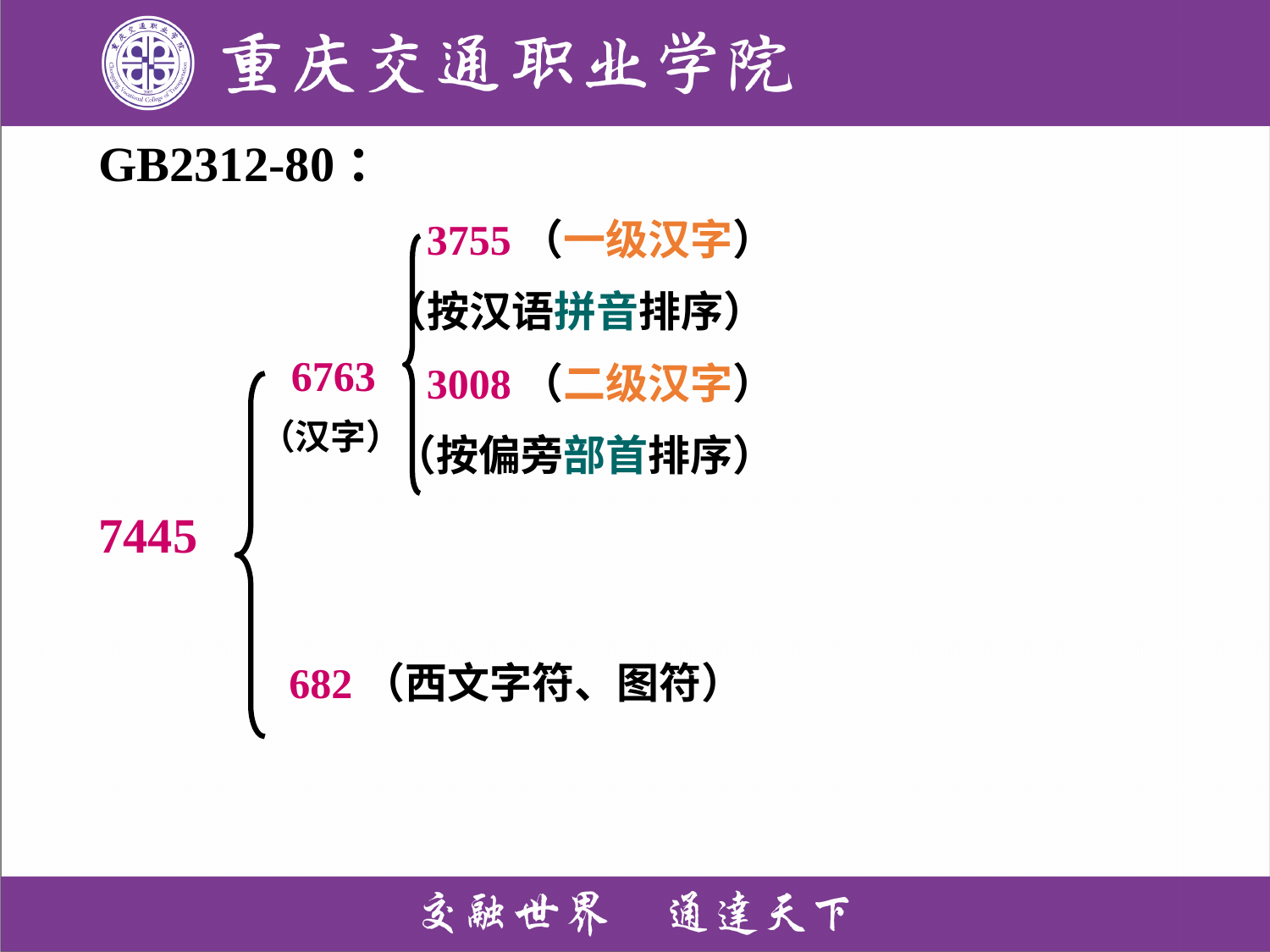

GB2312-80：
                               3755（一级汉字）
                             （按汉语拼音排序）
                               3008（二级汉字）
                              （按偏旁部首排序）
7445

                  682（西文字符、图符）

    6763
   （汉字）